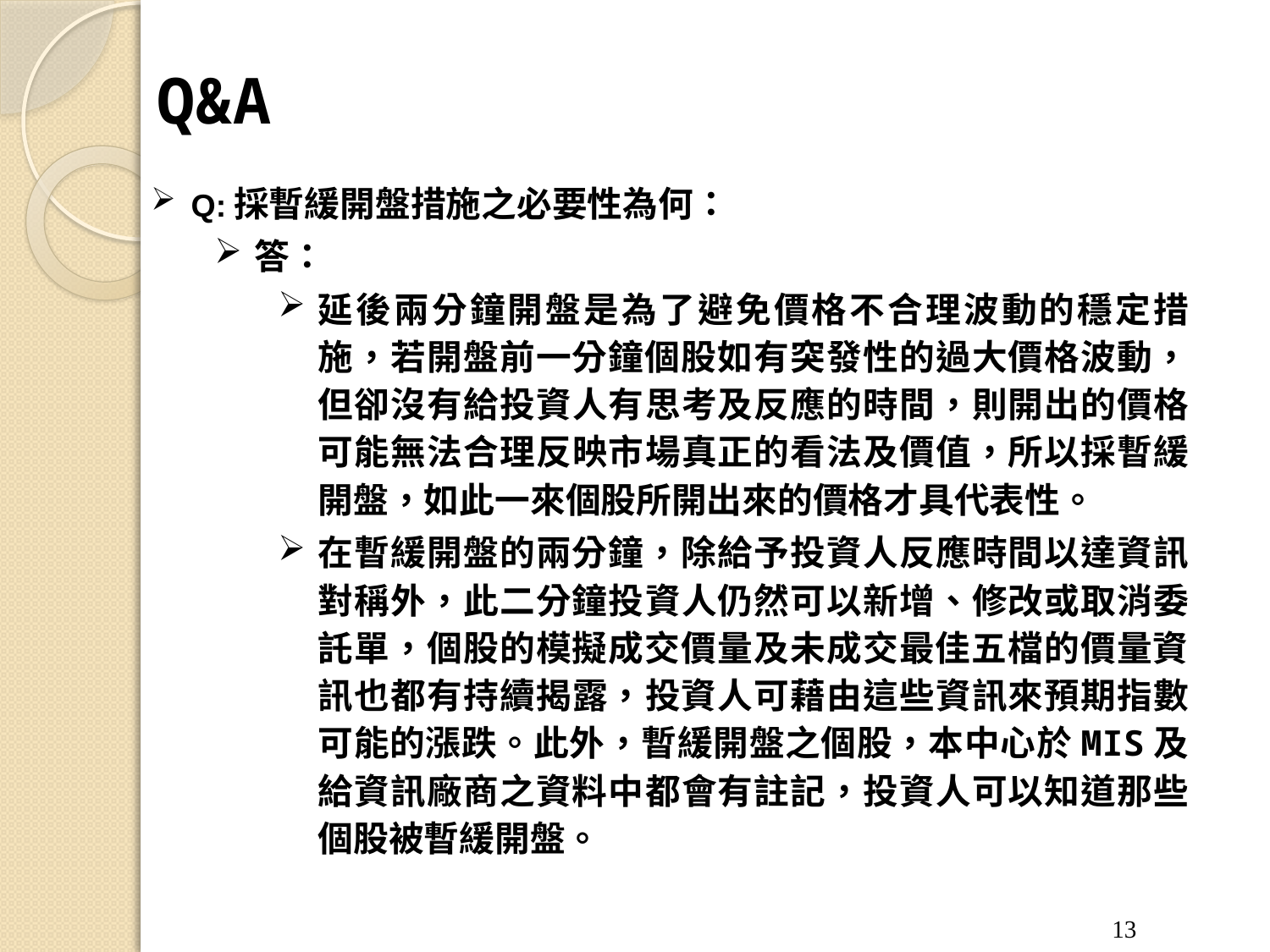

# Q&A
Q:採暫緩開盤措施之必要性為何：
答：
延後兩分鐘開盤是為了避免價格不合理波動的穩定措施，若開盤前一分鐘個股如有突發性的過大價格波動，但卻沒有給投資人有思考及反應的時間，則開出的價格可能無法合理反映市場真正的看法及價值，所以採暫緩開盤，如此一來個股所開出來的價格才具代表性。
在暫緩開盤的兩分鐘，除給予投資人反應時間以達資訊對稱外，此二分鐘投資人仍然可以新增、修改或取消委託單，個股的模擬成交價量及未成交最佳五檔的價量資訊也都有持續揭露，投資人可藉由這些資訊來預期指數可能的漲跌。此外，暫緩開盤之個股，本中心於MIS及給資訊廠商之資料中都會有註記，投資人可以知道那些個股被暫緩開盤。

13